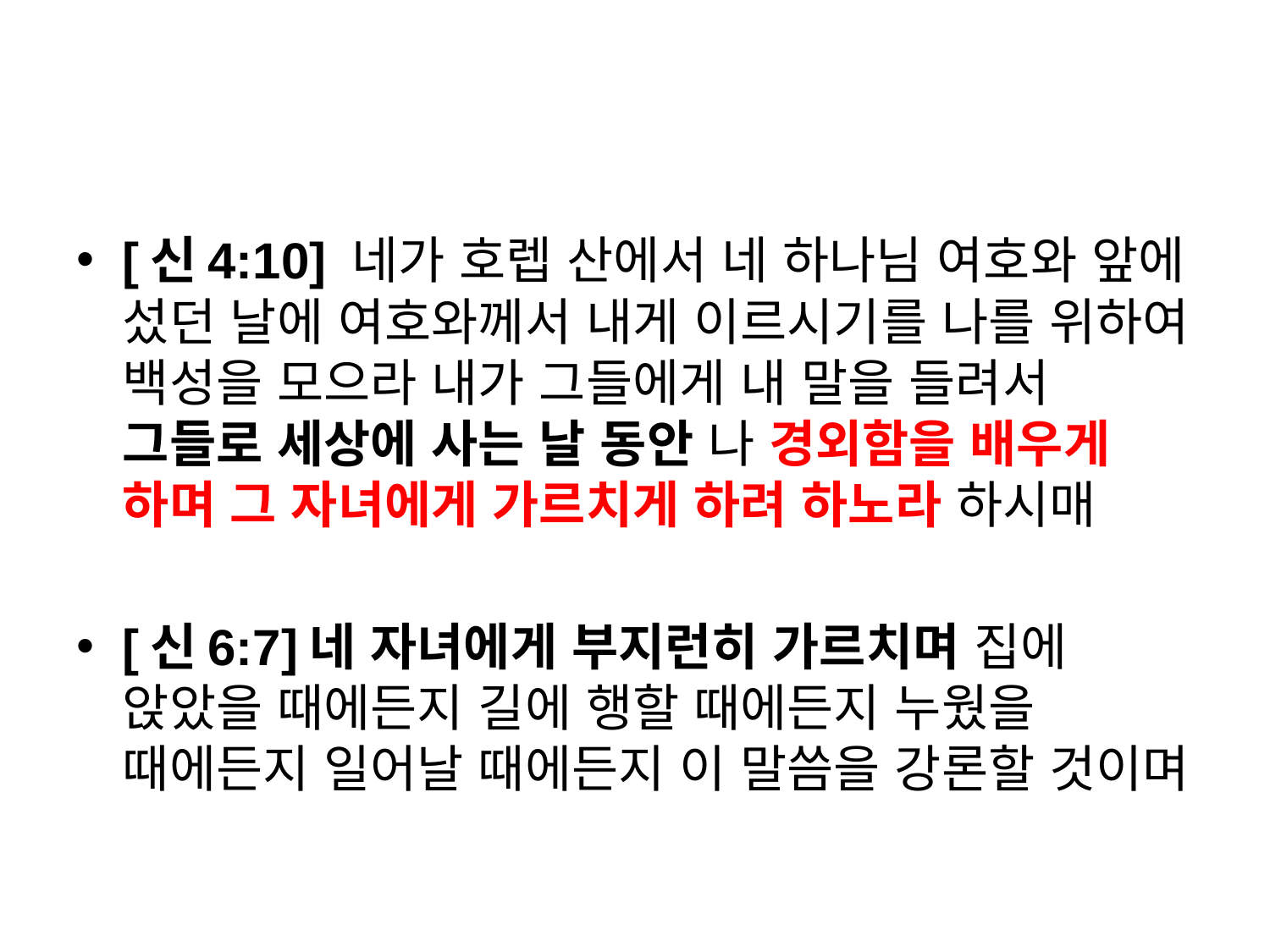

#
[신4:10] 네가 호렙 산에서 네 하나님 여호와 앞에 섰던 날에 여호와께서 내게 이르시기를 나를 위하여 백성을 모으라 내가 그들에게 내 말을 들려서 그들로 세상에 사는 날 동안 나 경외함을 배우게 하며 그 자녀에게 가르치게 하려 하노라 하시매

[신6:7]네 자녀에게 부지런히 가르치며 집에 앉았을 때에든지 길에 행할 때에든지 누웠을 때에든지 일어날 때에든지 이 말씀을 강론할 것이며